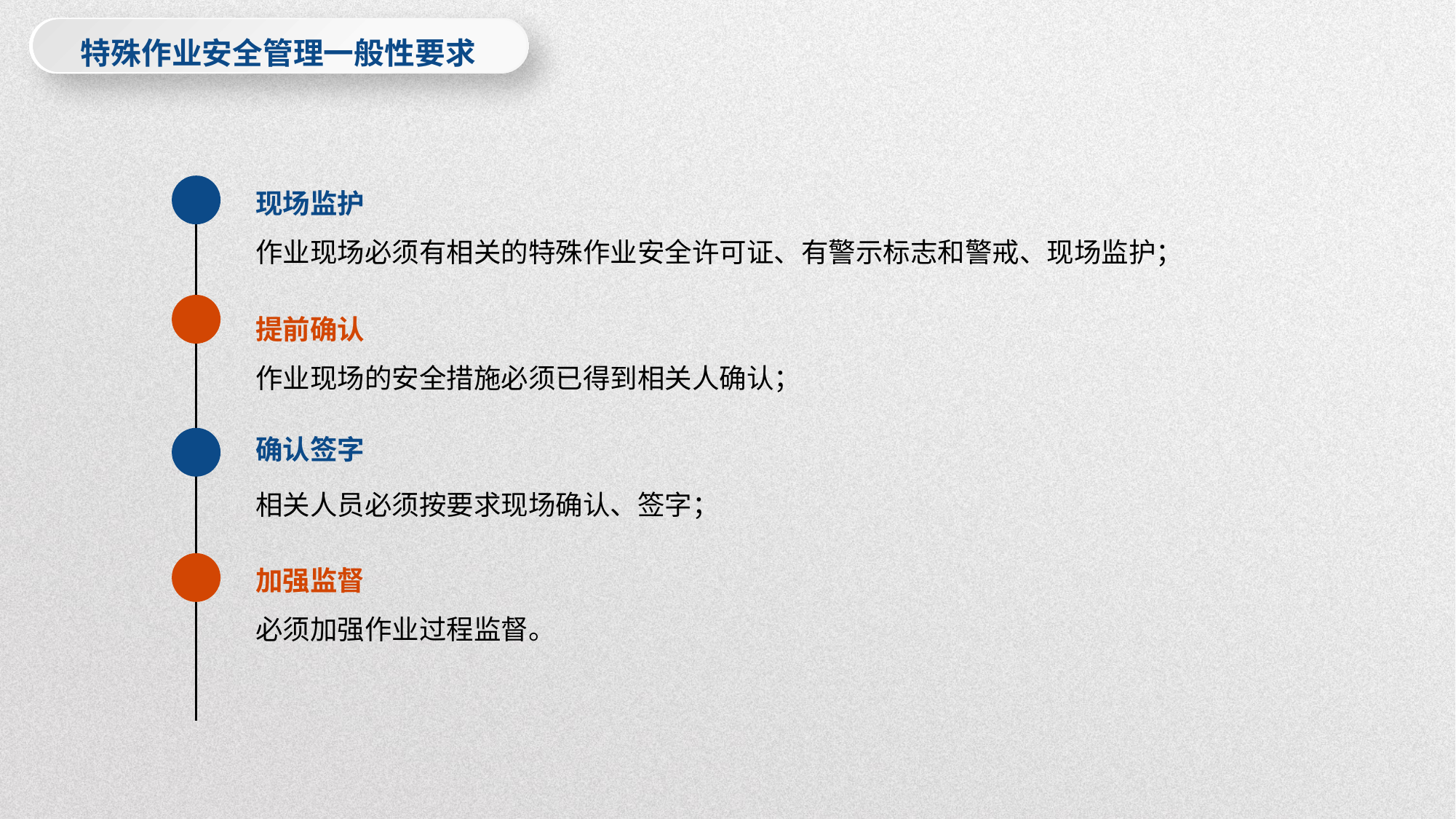

特殊作业安全管理一般性要求

现场监护
作业现场必须有相关的特殊作业安全许可证、有警示标志和警戒、现场监护；

提前确认
作业现场的安全措施必须已得到相关人确认；
确认签字

相关人员必须按要求现场确认、签字；

加强监督
必须加强作业过程监督。